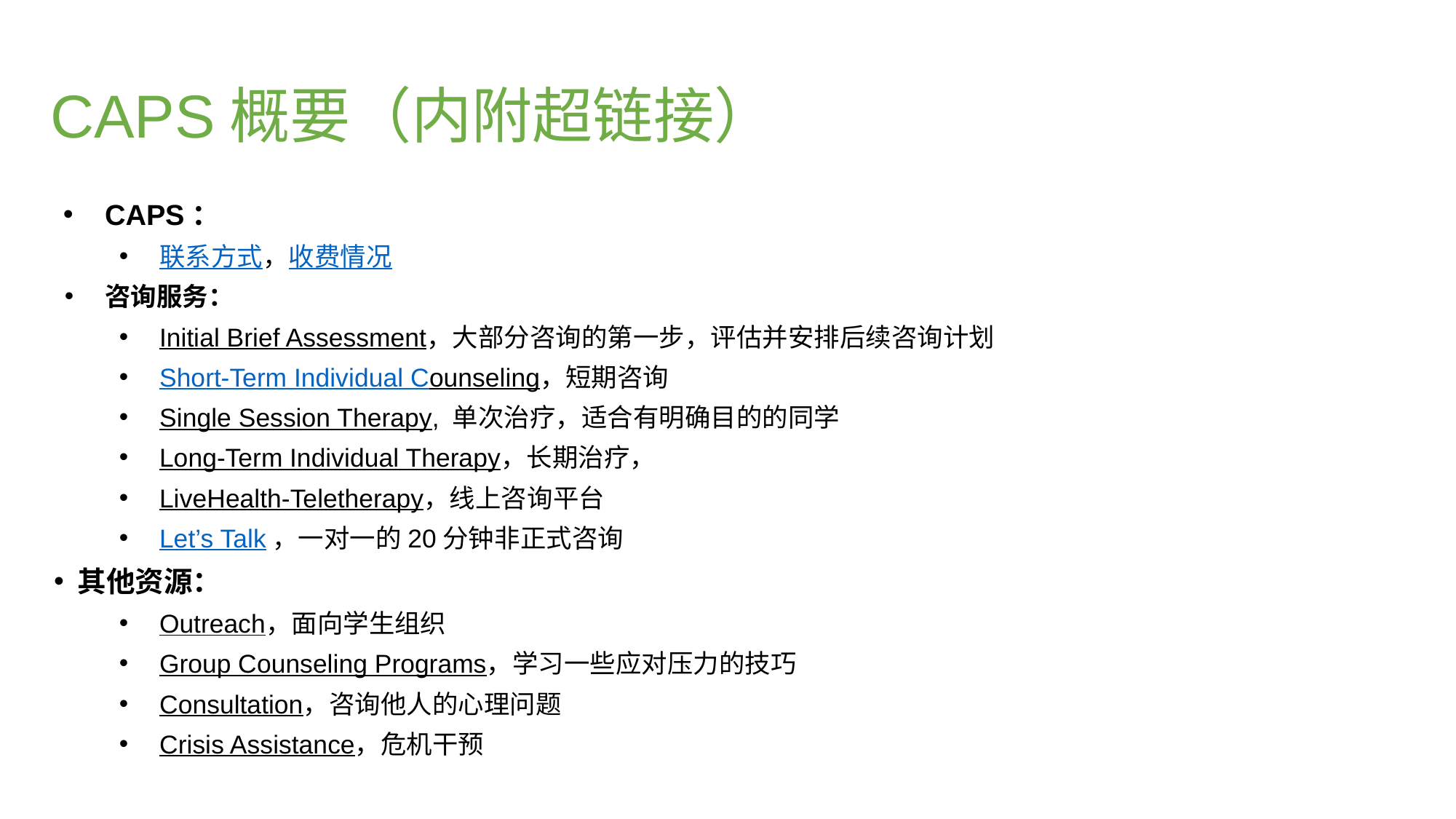

# CAPS概要（内附超链接）
CAPS：
联系方式，收费情况
咨询服务：
Initial Brief Assessment，大部分咨询的第一步，评估并安排后续咨询计划
Short-Term Individual Counseling，短期咨询
Single Session Therapy, 单次治疗，适合有明确目的的同学
Long-Term Individual Therapy，长期治疗，
LiveHealth-Teletherapy，线上咨询平台
Let’s Talk，一对一的20分钟非正式咨询
其他资源：
Outreach，面向学生组织
Group Counseling Programs，学习一些应对压力的技巧
Consultation，咨询他人的心理问题
Crisis Assistance，危机干预